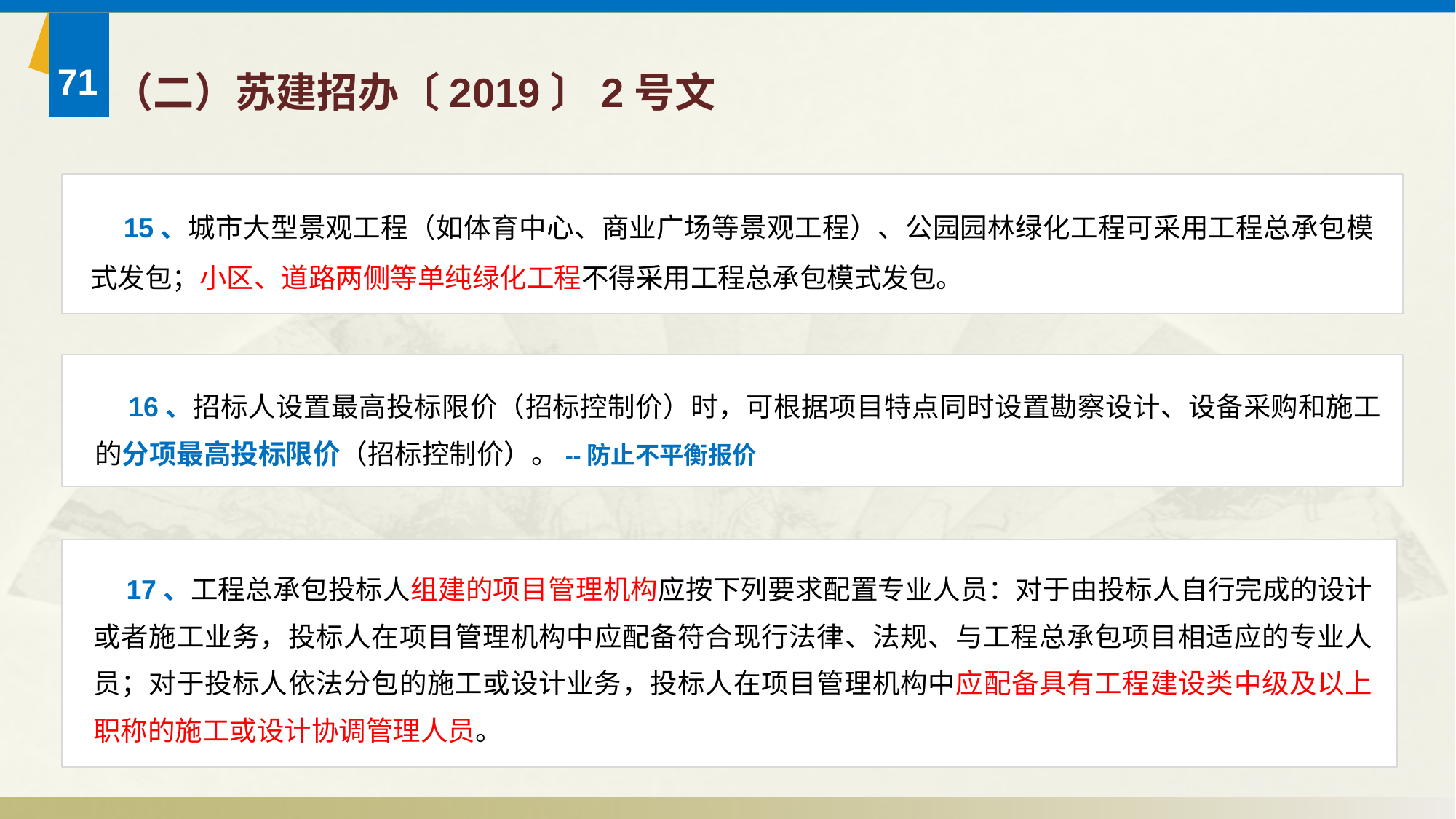

（二）苏建招办〔2019〕2号文
（三）城市大型景观工程（如体育中心、商业广场等景观工程）、公园园林绿化工程可采用工程总承包模式发包；小区、道路两侧等单纯绿化工程不得采用工程总承包模式发包。（三）城市大型景观工程（如体育中心、商业广场等景观工程）、公园园林绿化工程可采用工程总承包模式发包；小区、道路两侧等单纯绿化工程不得采用工程总承包模式发包。
    15、城市大型景观工程（如体育中心、商业广场等景观工程）、公园园林绿化工程可采用工程总承包模式发包；小区、道路两侧等单纯绿化工程不得采用工程总承包模式发包。

    16、招标人设置最高投标限价（招标控制价）时，可根据项目特点同时设置勘察设计、设备采购和施工的分项最高投标限价（招标控制价）。--防止不平衡报价

    17、工程总承包投标人组建的项目管理机构应按下列要求配置专业人员：对于由投标人自行完成的设计或者施工业务，投标人在项目管理机构中应配备符合现行法律、法规、与工程总承包项目相适应的专业人员；对于投标人依法分包的施工或设计业务，投标人在项目管理机构中应配备具有工程建设类中级及以上职称的施工或设计协调管理人员。